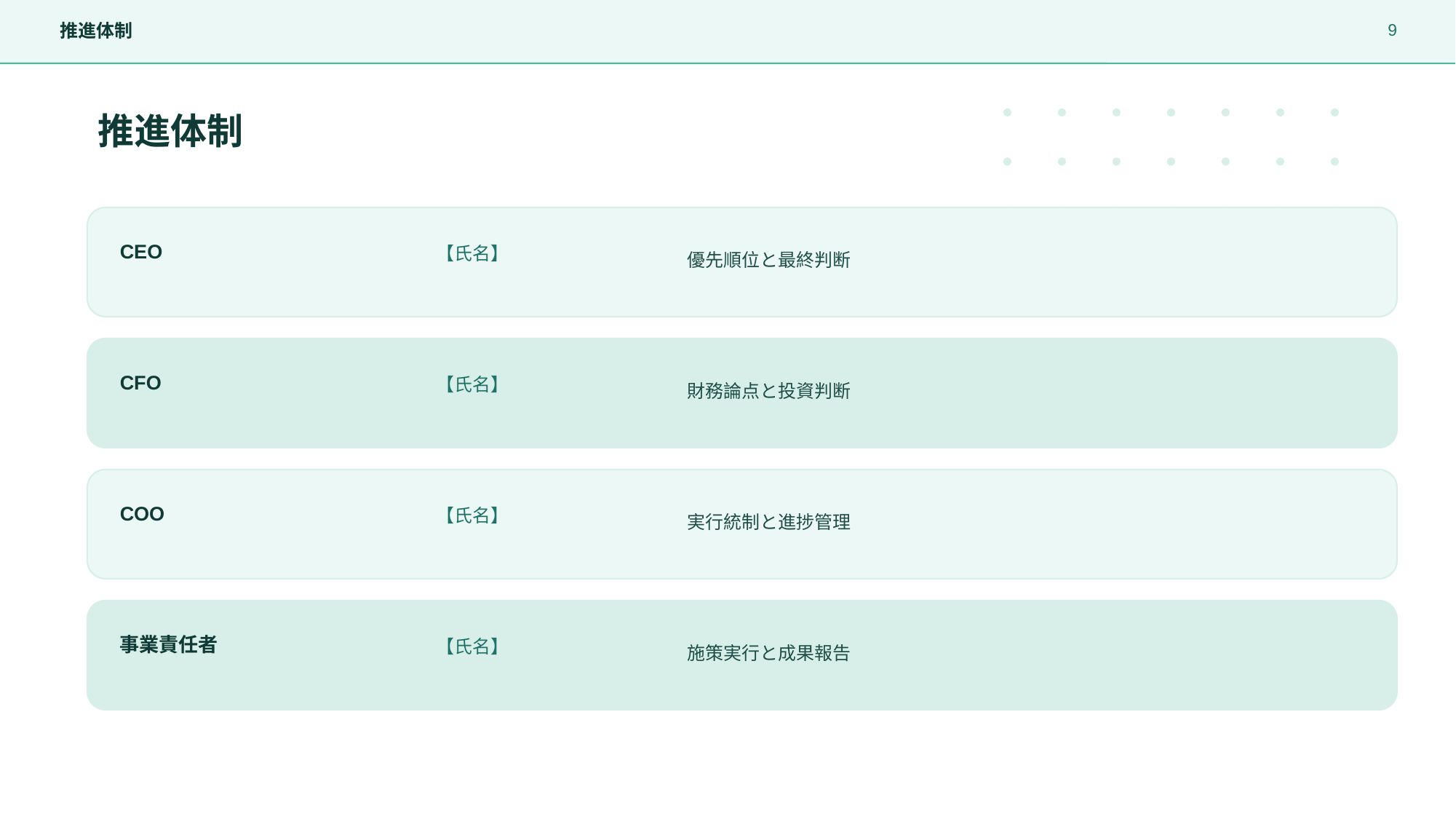

9
推進体制

推進体制

優先順位と最終判断
CEO
【氏名】

財務論点と投資判断
CFO
【氏名】

実行統制と進捗管理
COO
【氏名】

施策実行と成果報告
事業責任者
【氏名】